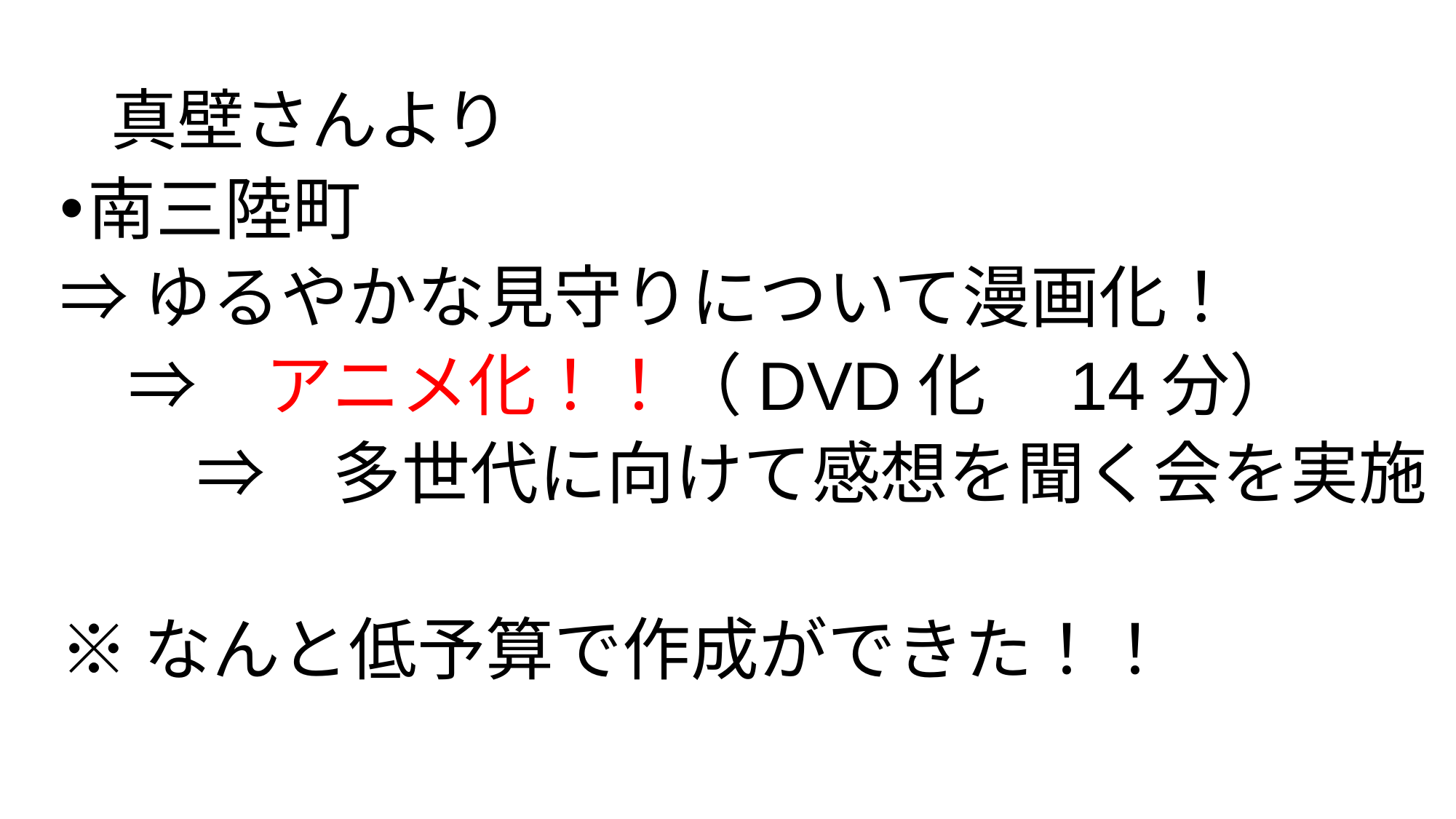

# 真壁さんより
南三陸町
⇒ゆるやかな見守りについて漫画化！
　⇒　アニメ化！！（DVD化　14分）
　　⇒　多世代に向けて感想を聞く会を実施

※なんと低予算で作成ができた！！